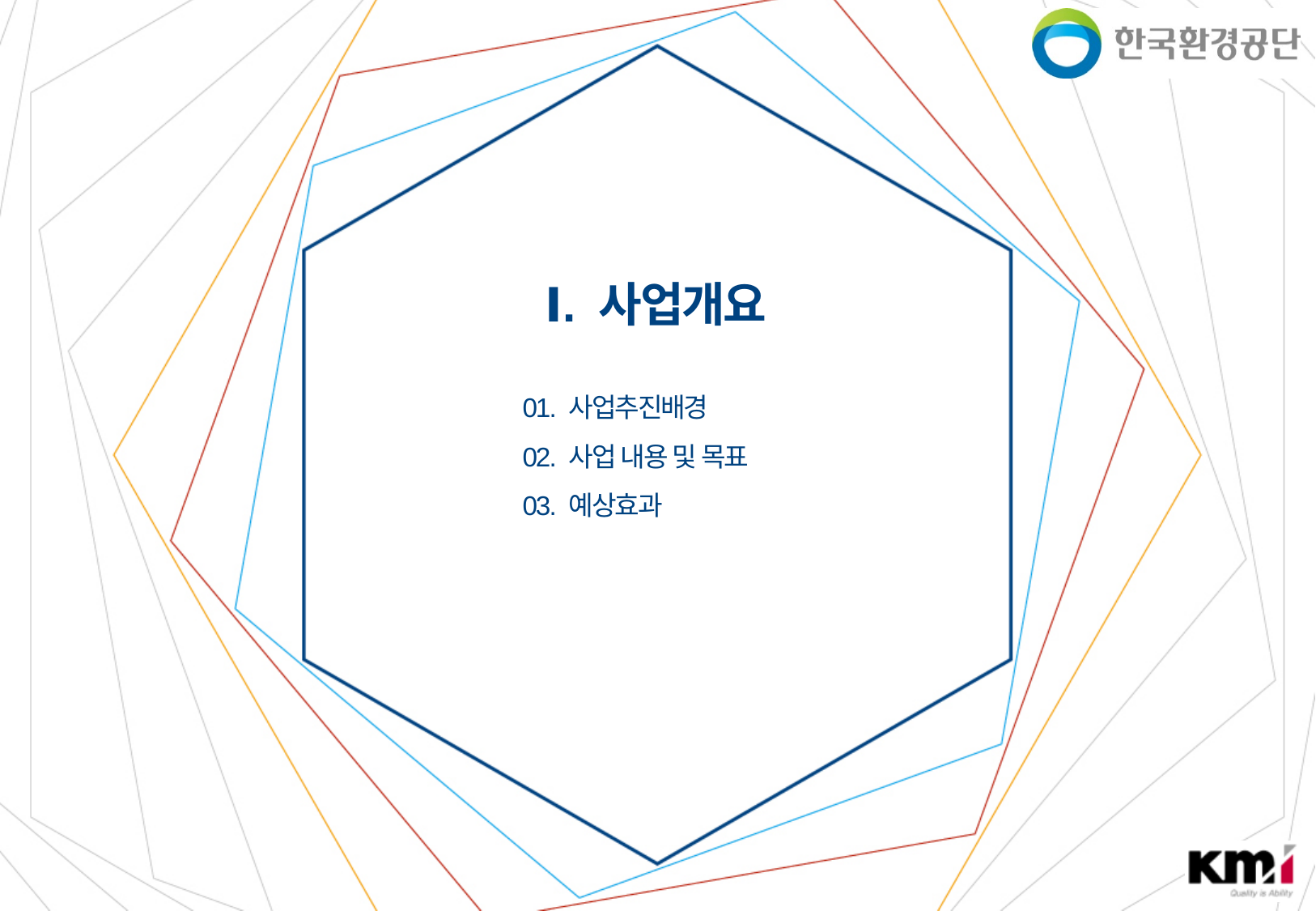

Ⅰ. 사업개요
01. 사업추진배경
02. 사업 내용 및 목표
03. 예상효과